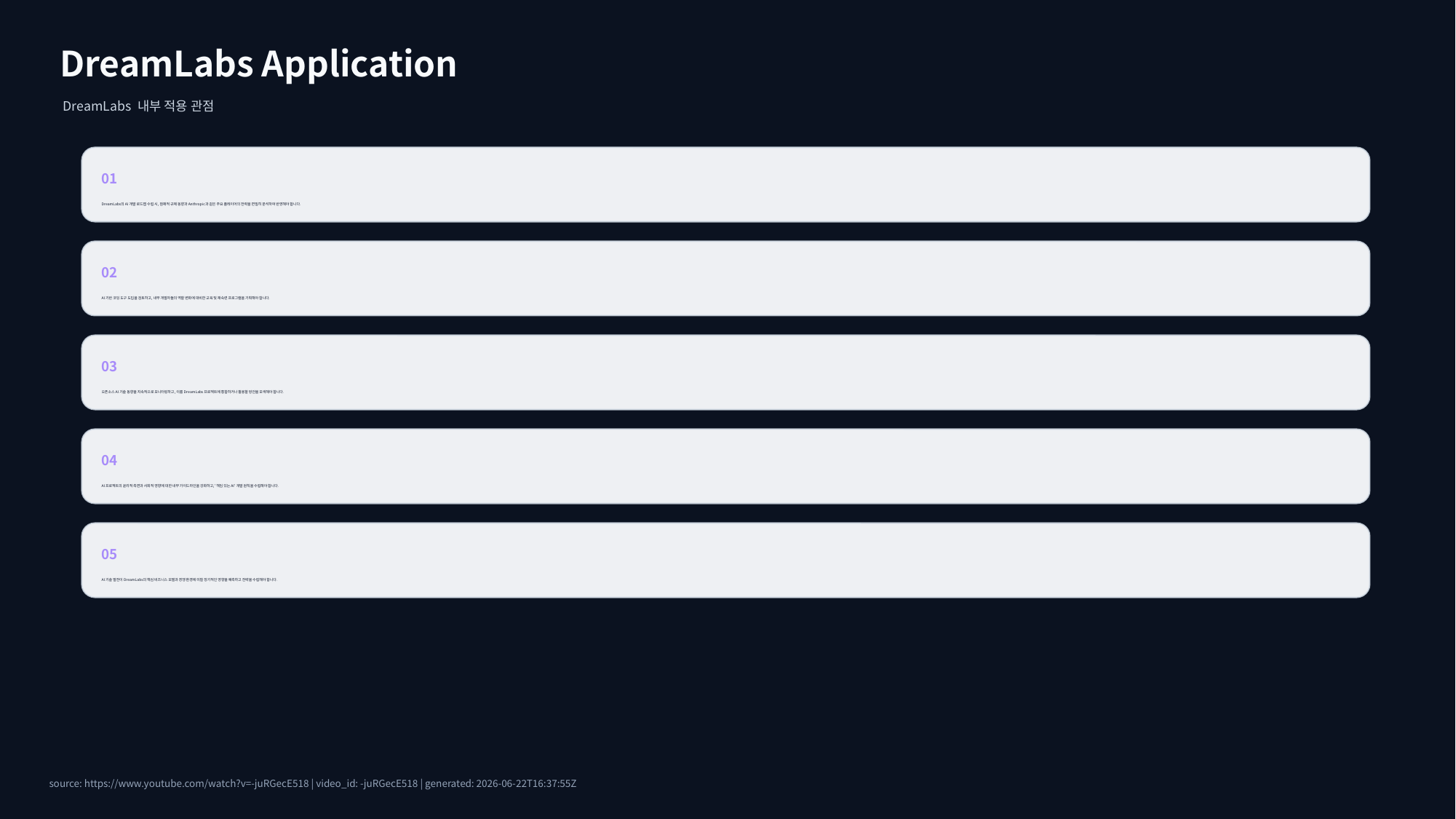

DreamLabs Application
DreamLabs 내부 적용 관점

01
DreamLabs의 AI 개발 로드맵 수립 시, 잠재적 규제 동향과 Anthropic과 같은 주요 플레이어의 전략을 면밀히 분석하여 반영해야 합니다.

02
AI 기반 코딩 도구 도입을 검토하고, 내부 개발자들의 역할 변화에 대비한 교육 및 재숙련 프로그램을 기획해야 합니다.

03
오픈소스 AI 기술 동향을 지속적으로 모니터링하고, 이를 DreamLabs 프로젝트에 통합하거나 활용할 방안을 모색해야 합니다.

04
AI 프로젝트의 윤리적 측면과 사회적 영향에 대한 내부 가이드라인을 강화하고, '책임 있는 AI' 개발 원칙을 수립해야 합니다.

05
AI 기술 발전이 DreamLabs의 핵심 비즈니스 모델과 경쟁 환경에 미칠 장기적인 영향을 예측하고 전략을 수립해야 합니다.
source: https://www.youtube.com/watch?v=-juRGecE518 | video_id: -juRGecE518 | generated: 2026-06-22T16:37:55Z